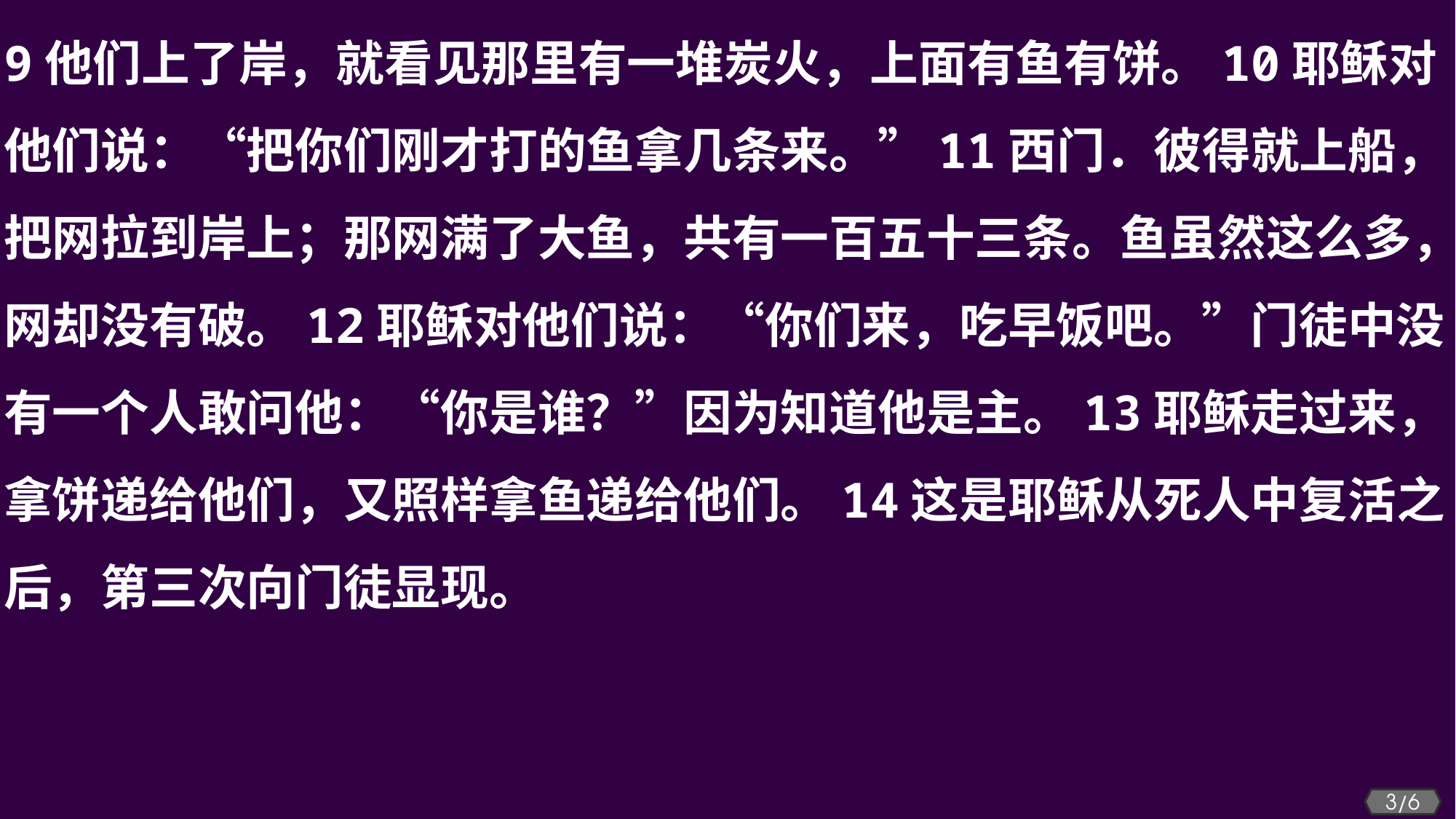

9他们上了岸，就看见那里有一堆炭火，上面有鱼有饼。10耶稣对他们说：“把你们刚才打的鱼拿几条来。”11西门．彼得就上船，把网拉到岸上；那网满了大鱼，共有一百五十三条。鱼虽然这么多，网却没有破。12耶稣对他们说：“你们来，吃早饭吧。”门徒中没有一个人敢问他：“你是谁？”因为知道他是主。13耶稣走过来，拿饼递给他们，又照样拿鱼递给他们。14这是耶稣从死人中复活之后，第三次向门徒显现。

3/6